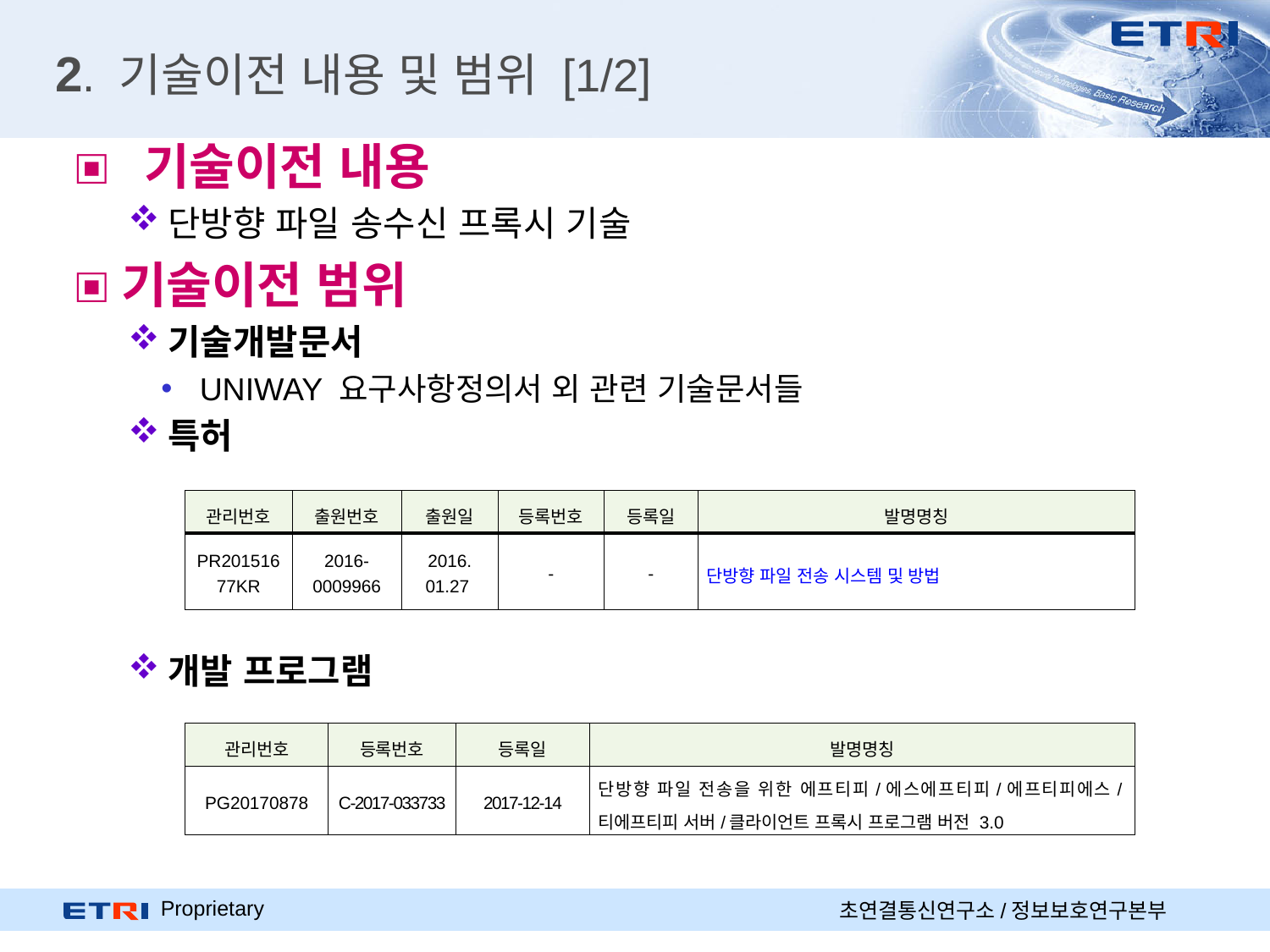

# 2. 기술이전 내용 및 범위 [1/2]
 기술이전 내용
단방향 파일 송수신 프록시 기술
기술이전 범위
기술개발문서
UNIWAY 요구사항정의서 외 관련 기술문서들
특허

개발 프로그램
| 관리번호 | 출원번호 | 출원일 | 등록번호 | 등록일 | 발명명칭 |
| --- | --- | --- | --- | --- | --- |
| PR20151677KR | 2016- 0009966 | 2016. 01.27 | - | - | 단방향 파일 전송 시스템 및 방법 |
| 관리번호 | 등록번호 | 등록일 | 발명명칭 |
| --- | --- | --- | --- |
| PG20170878 | C-2017-033733 | 2017-12-14 | 단방향 파일 전송을 위한 에프티피/에스에프티피/에프티피에스/티에프티피 서버/클라이언트 프록시 프로그램 버전 3.0 |
5
초연결통신연구소/정보보호연구본부